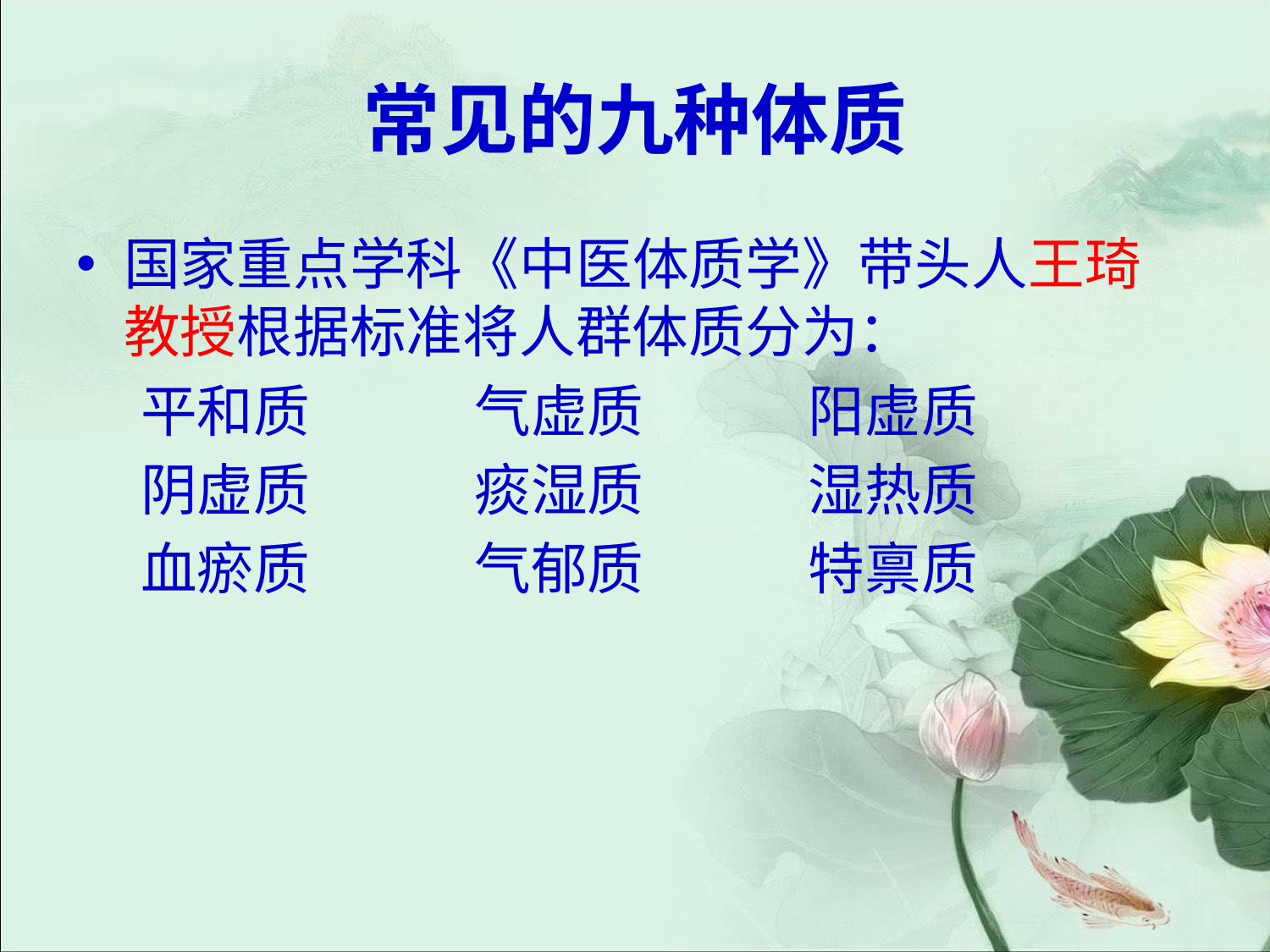

# 常见的九种体质
国家重点学科《中医体质学》带头人王琦教授根据标准将人群体质分为：
    平和质             气虚质             阳虚质
    阴虚质             痰湿质             湿热质
    血瘀质             气郁质             特禀质